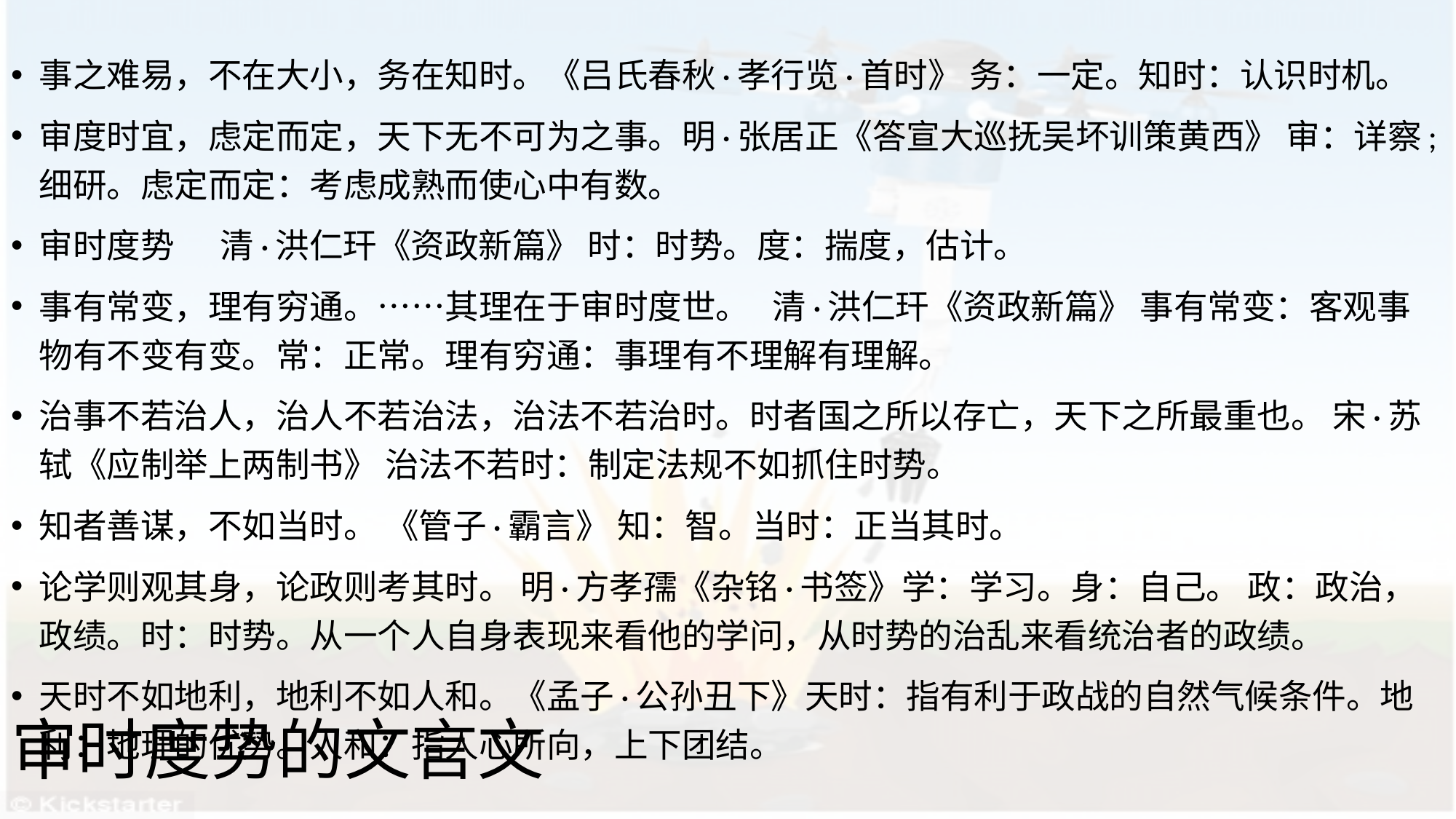

事之难易，不在大小，务在知时。《吕氏春秋·孝行览·首时》 务：一定。知时：认识时机。
审度时宜，虑定而定，天下无不可为之事。明·张居正《答宣大巡抚吴坏训策黄西》 审：详察;细研。虑定而定：考虑成熟而使心中有数。
审时度势      清·洪仁玕《资政新篇》 时：时势。度：揣度，估计。
事有常变，理有穷通。……其理在于审时度世。   清·洪仁玕《资政新篇》 事有常变：客观事物有不变有变。常：正常。理有穷通：事理有不理解有理解。
治事不若治人，治人不若治法，治法不若治时。时者国之所以存亡，天下之所最重也。 宋·苏轼《应制举上两制书》 治法不若时：制定法规不如抓住时势。
知者善谋，不如当时。 《管子·霸言》 知：智。当时：正当其时。
论学则观其身，论政则考其时。 明·方孝孺《杂铭·书签》学：学习。身：自己。 政：政治，政绩。时：时势。从一个人自身表现来看他的学问，从时势的治乱来看统治者的政绩。
天时不如地利，地利不如人和。《孟子·公孙丑下》天时：指有利于政战的自然气候条件。地利：地理的优势。人和：指人心所向，上下团结。
# 审时度势的文言文